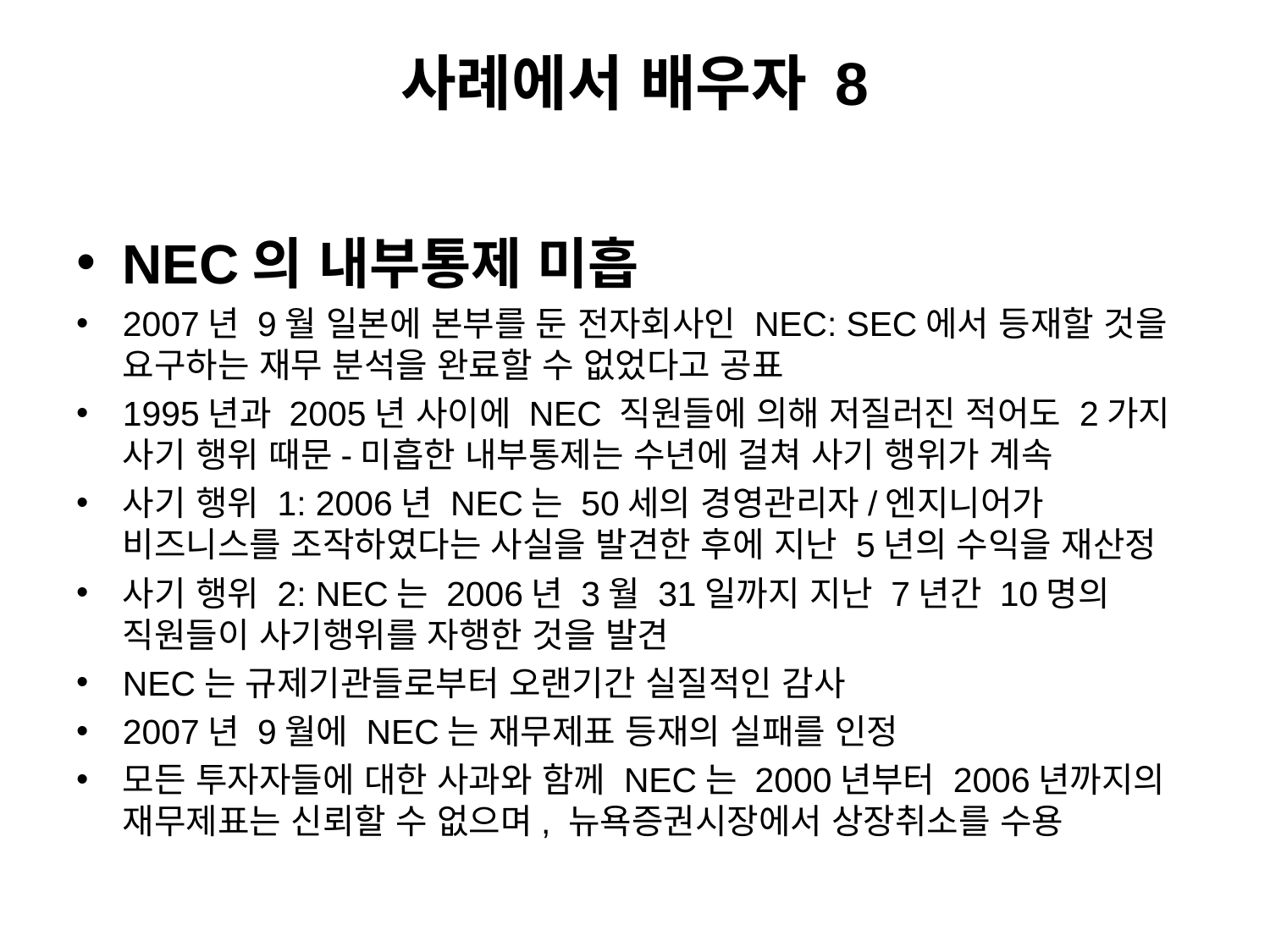

# 사례에서 배우자 8
NEC의 내부통제 미흡
2007년 9월 일본에 본부를 둔 전자회사인 NEC: SEC에서 등재할 것을 요구하는 재무 분석을 완료할 수 없었다고 공표
1995년과 2005년 사이에 NEC 직원들에 의해 저질러진 적어도 2가지 사기 행위 때문-미흡한 내부통제는 수년에 걸쳐 사기 행위가 계속
사기 행위 1: 2006년 NEC는 50세의 경영관리자/엔지니어가 비즈니스를 조작하였다는 사실을 발견한 후에 지난 5년의 수익을 재산정
사기 행위 2: NEC는 2006년 3월 31일까지 지난 7년간 10명의 직원들이 사기행위를 자행한 것을 발견
NEC는 규제기관들로부터 오랜기간 실질적인 감사
2007년 9월에 NEC는 재무제표 등재의 실패를 인정
모든 투자자들에 대한 사과와 함께 NEC는 2000년부터 2006년까지의 재무제표는 신뢰할 수 없으며, 뉴욕증권시장에서 상장취소를 수용